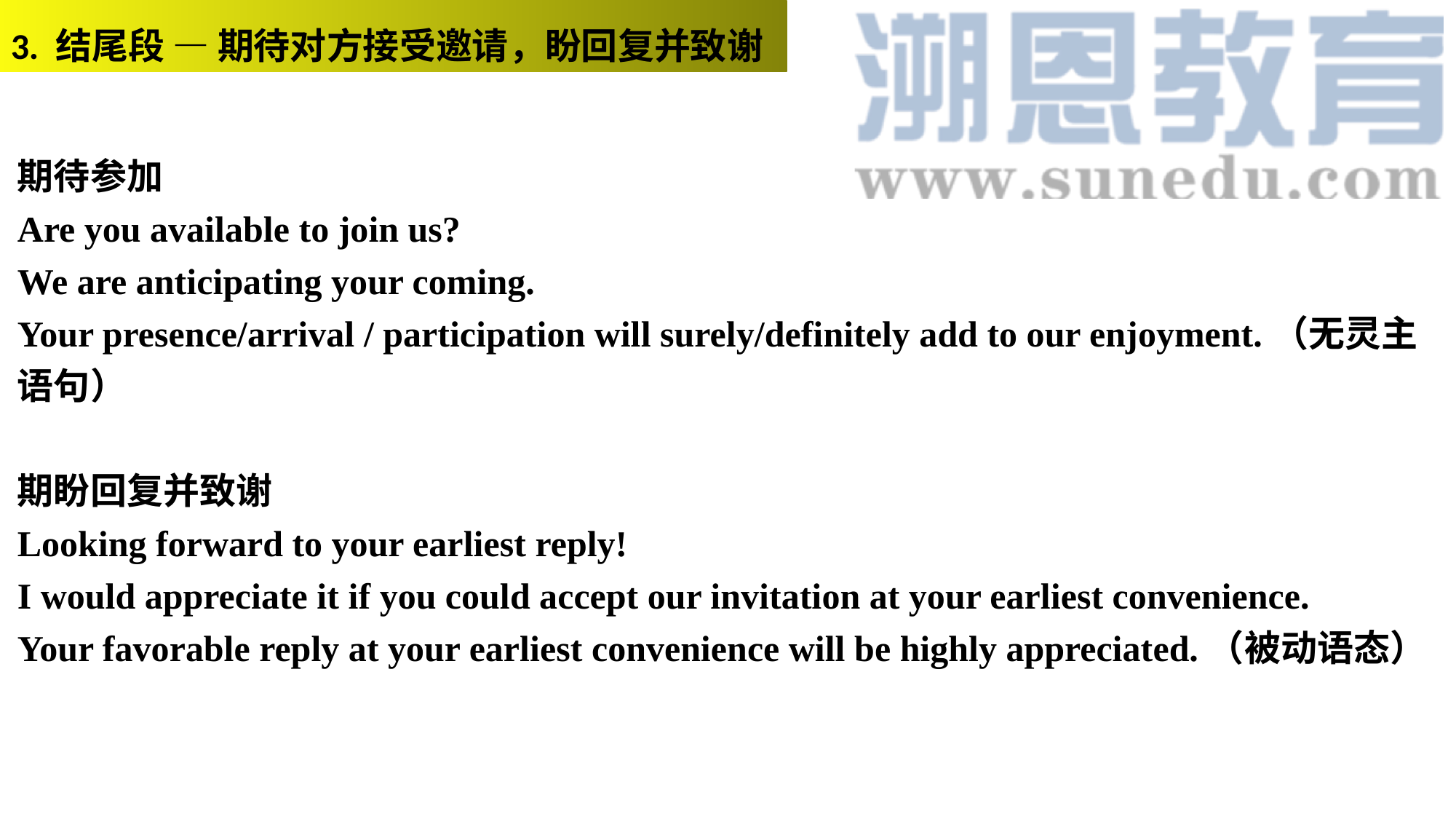

3. 结尾段 — 期待对方接受邀请，盼回复并致谢
期待参加
Are you available to join us?
We are anticipating your coming.
Your presence/arrival / participation will surely/definitely add to our enjoyment.（无灵主语句）

期盼回复并致谢
Looking forward to your earliest reply!
I would appreciate it if you could accept our invitation at your earliest convenience.
Your favorable reply at your earliest convenience will be highly appreciated.（被动语态）